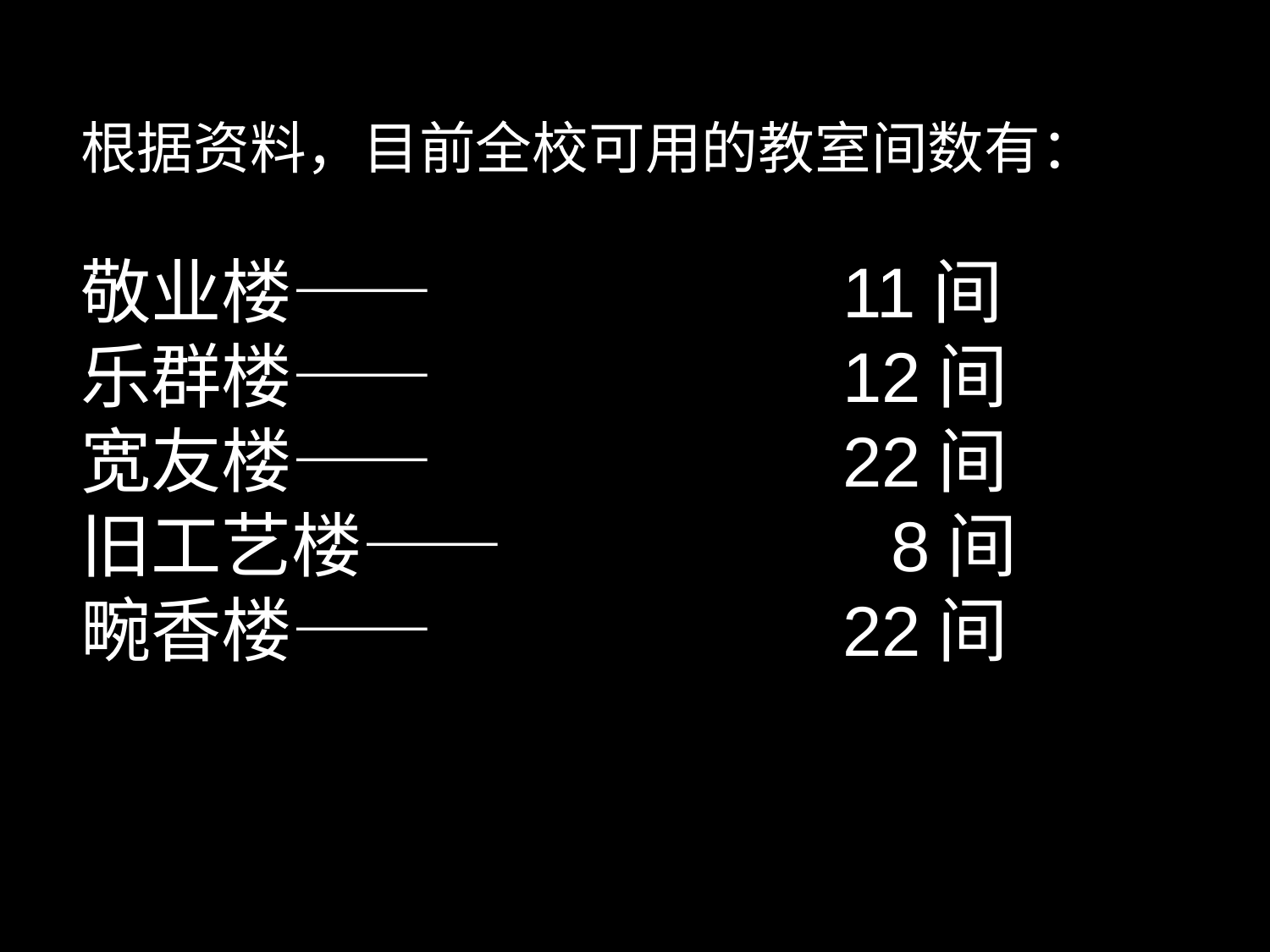

根据资料，目前全校可用的教室间数有：

敬业楼——				11间
乐群楼——				12间
宽友楼——				22间
旧工艺楼——			  8间
畹香楼——				22间